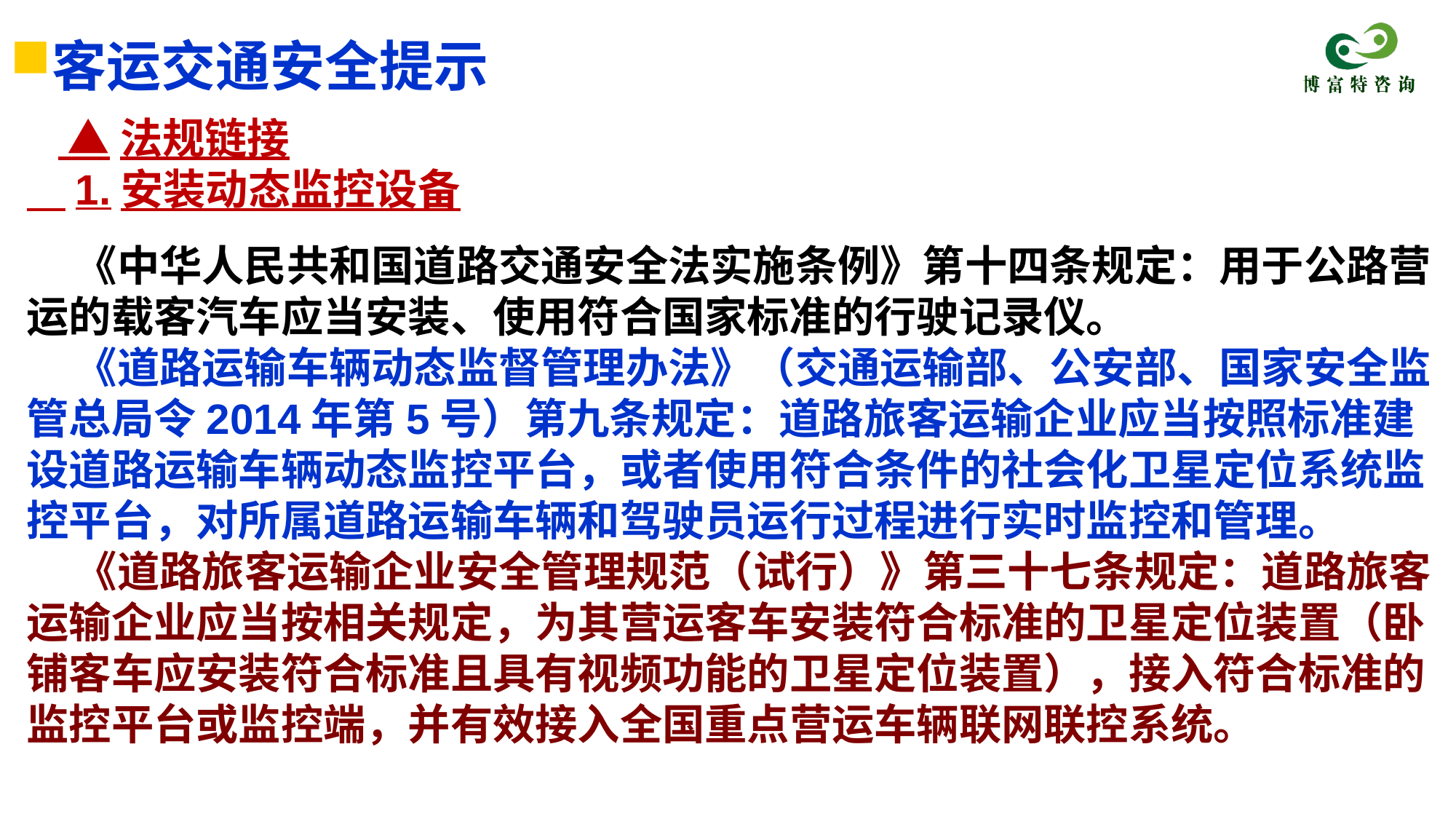

客运交通安全提示
    ▲法规链接
    1.安装动态监控设备
     《中华人民共和国道路交通安全法实施条例》第十四条规定：用于公路营运的载客汽车应当安装、使用符合国家标准的行驶记录仪。
     《道路运输车辆动态监督管理办法》（交通运输部、公安部、国家安全监管总局令2014年第5号）第九条规定：道路旅客运输企业应当按照标准建设道路运输车辆动态监控平台，或者使用符合条件的社会化卫星定位系统监控平台，对所属道路运输车辆和驾驶员运行过程进行实时监控和管理。
     《道路旅客运输企业安全管理规范（试行）》第三十七条规定：道路旅客运输企业应当按相关规定，为其营运客车安装符合标准的卫星定位装置（卧铺客车应安装符合标准且具有视频功能的卫星定位装置），接入符合标准的监控平台或监控端，并有效接入全国重点营运车辆联网联控系统。